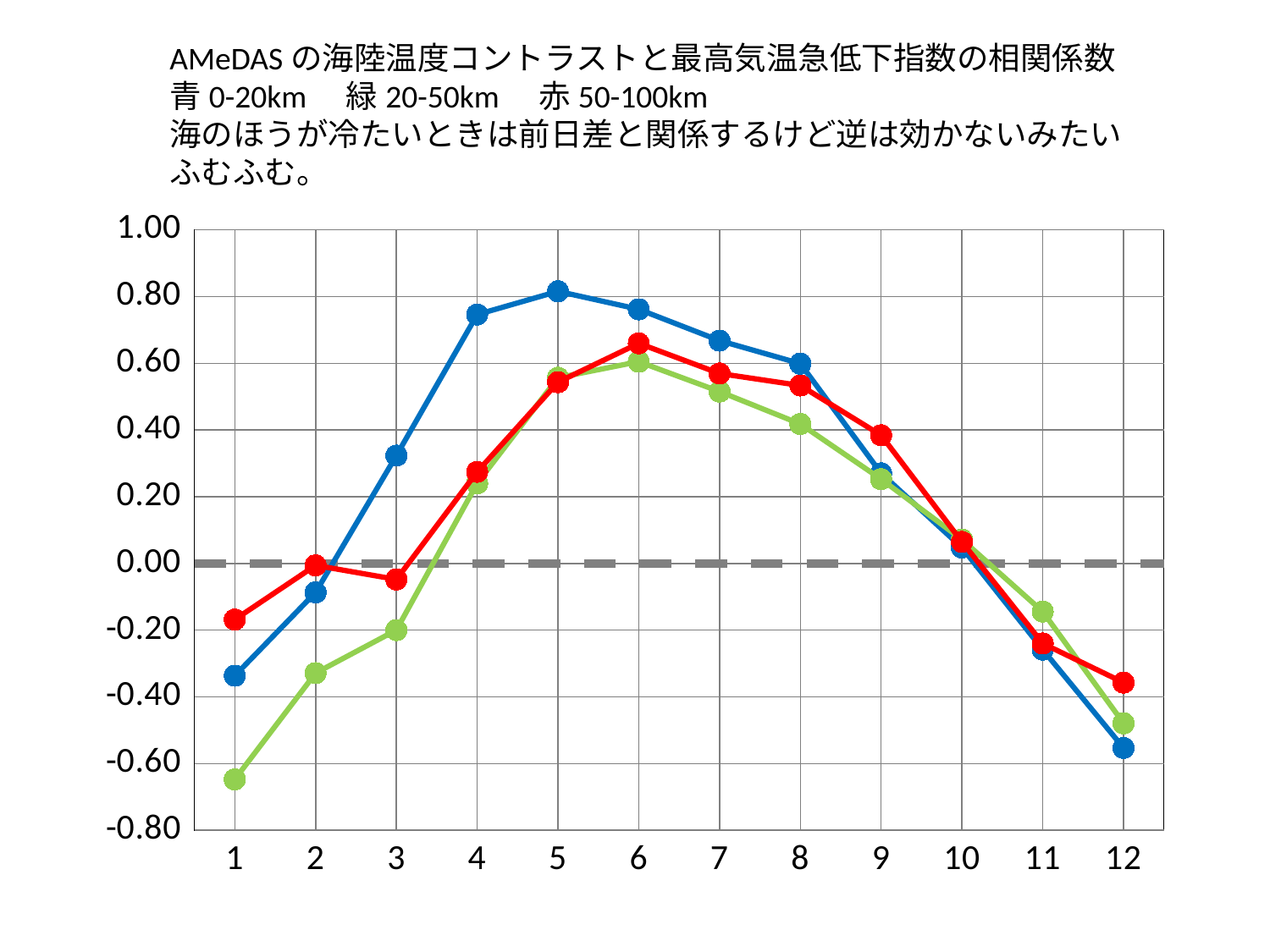

AMeDASの海陸温度コントラストと最高気温急低下指数の相関係数
青0-20km　緑20-50km　赤50-100km
海のほうが冷たいときは前日差と関係するけど逆は効かないみたい
ふむふむ。

### Chart

| Category |  |  |  |
|---|---|---|---|